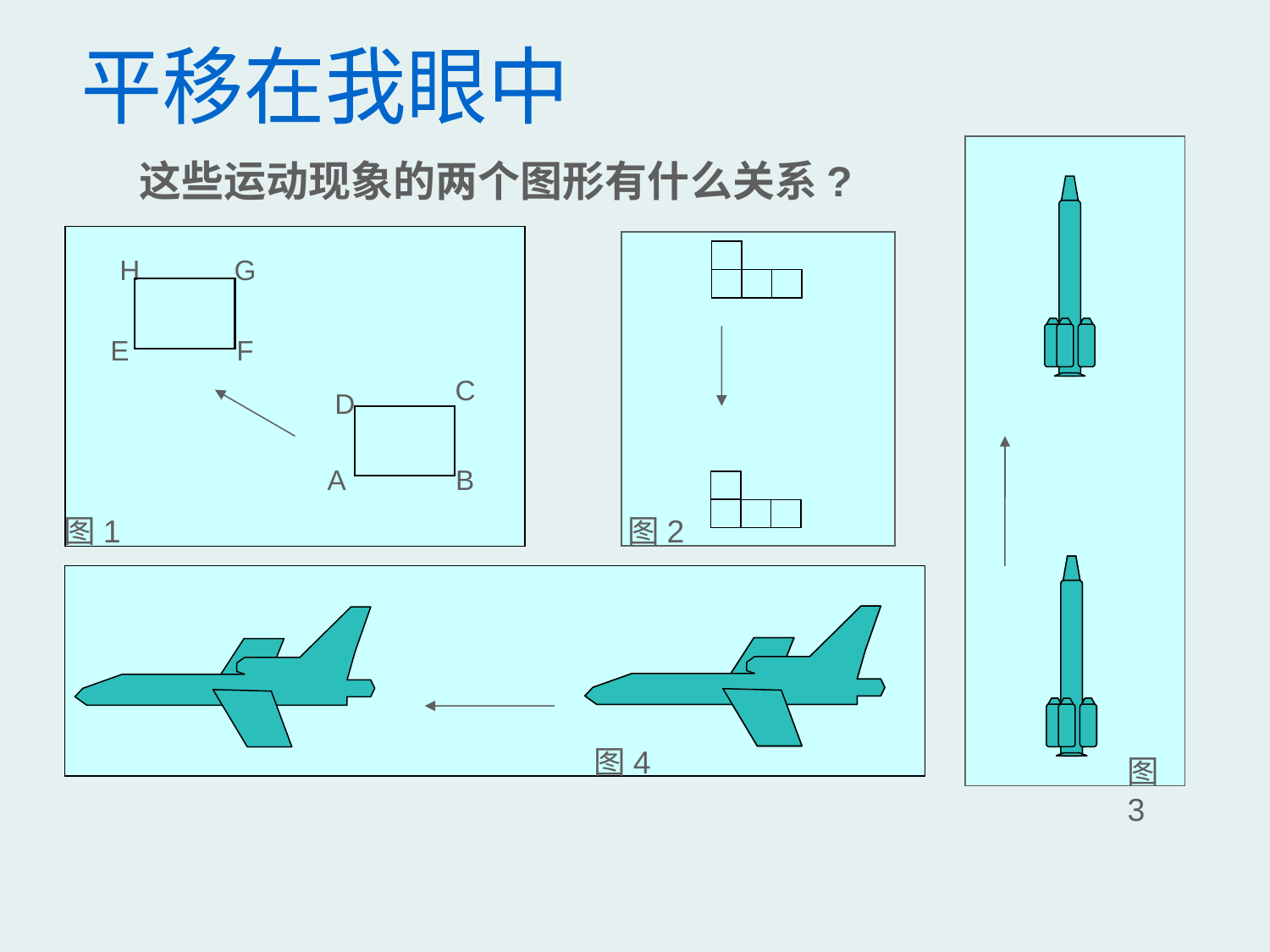

平移在我眼中

这些运动现象的两个图形有什么关系?

H
G

E
F

C
D

A
B

图1
图2

图4
图3